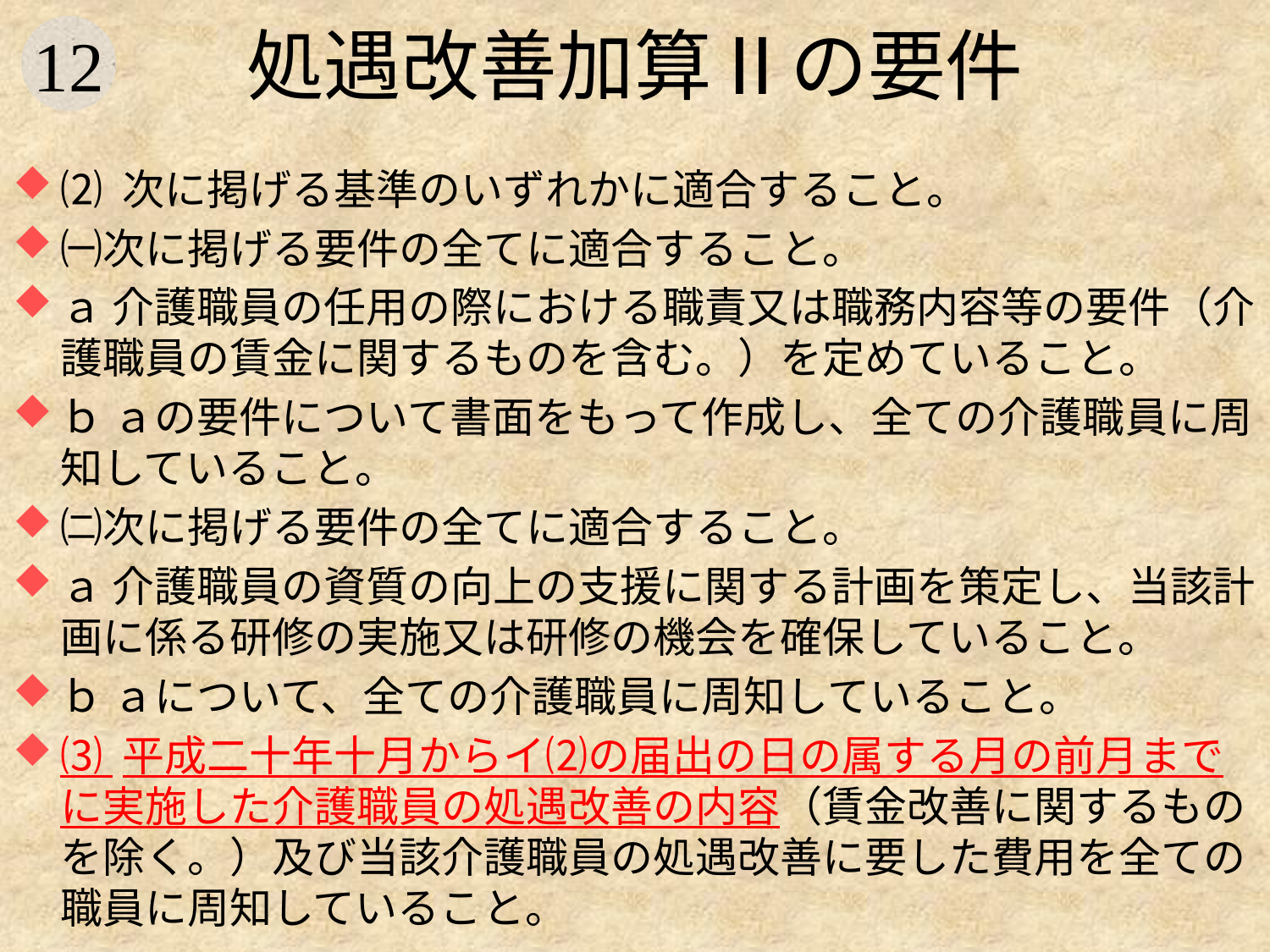

# 処遇改善加算Ⅱの要件
⑵ 次に掲げる基準のいずれかに適合すること。
㈠次に掲げる要件の全てに適合すること。
ａ 介護職員の任用の際における職責又は職務内容等の要件（介護職員の賃金に関するものを含む。）を定めていること。
ｂ ａの要件について書面をもって作成し、全ての介護職員に周知していること。
㈡次に掲げる要件の全てに適合すること。
ａ 介護職員の資質の向上の支援に関する計画を策定し、当該計画に係る研修の実施又は研修の機会を確保していること。
ｂ ａについて、全ての介護職員に周知していること。
⑶ 平成二十年十月からイ⑵の届出の日の属する月の前月までに実施した介護職員の処遇改善の内容（賃金改善に関するものを除く。）及び当該介護職員の処遇改善に要した費用を全ての職員に周知していること。